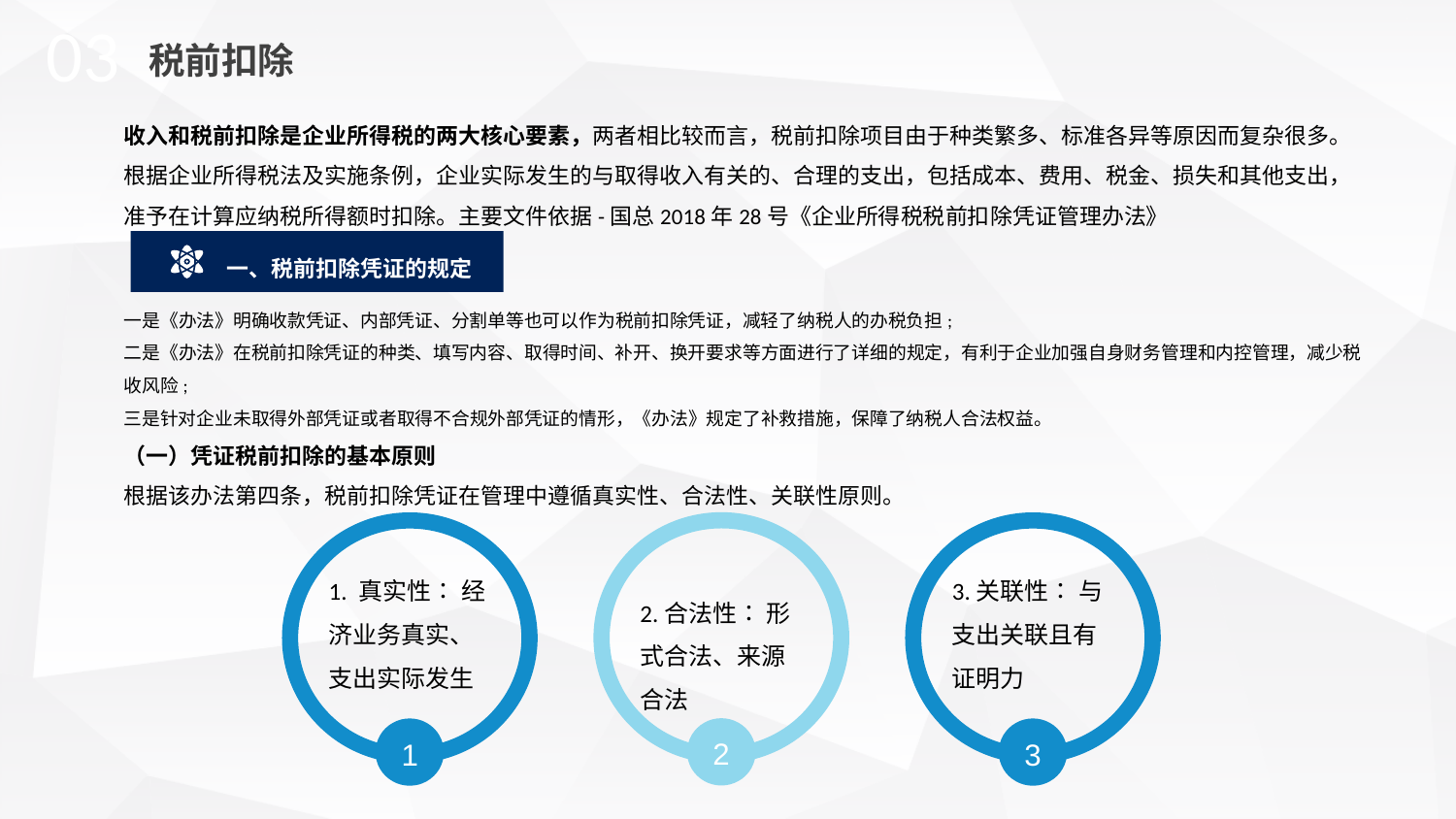

03
税前扣除
收入和税前扣除是企业所得税的两大核心要素，两者相比较而言，税前扣除项目由于种类繁多、标准各异等原因而复杂很多。
根据企业所得税法及实施条例，企业实际发生的与取得收入有关的、合理的支出，包括成本、费用、税金、损失和其他支出，准予在计算应纳税所得额时扣除。主要文件依据-国总2018年28号《企业所得税税前扣除凭证管理办法》

一、税前扣除凭证的规定

一是《办法》明确收款凭证、内部凭证、分割单等也可以作为税前扣除凭证，减轻了纳税人的办税负担;
二是《办法》在税前扣除凭证的种类、填写内容、取得时间、补开、换开要求等方面进行了详细的规定，有利于企业加强自身财务管理和内控管理，减少税收风险;
三是针对企业未取得外部凭证或者取得不合规外部凭证的情形，《办法》规定了补救措施，保障了纳税人合法权益。
（一）凭证税前扣除的基本原则
根据该办法第四条，税前扣除凭证在管理中遵循真实性、合法性、关联性原则。

1. 真实性∶ 经济业务真实、支出实际发生
3.关联性∶ 与支出关联且有证明力
2.合法性∶ 形式合法、来源合法
2
1
3